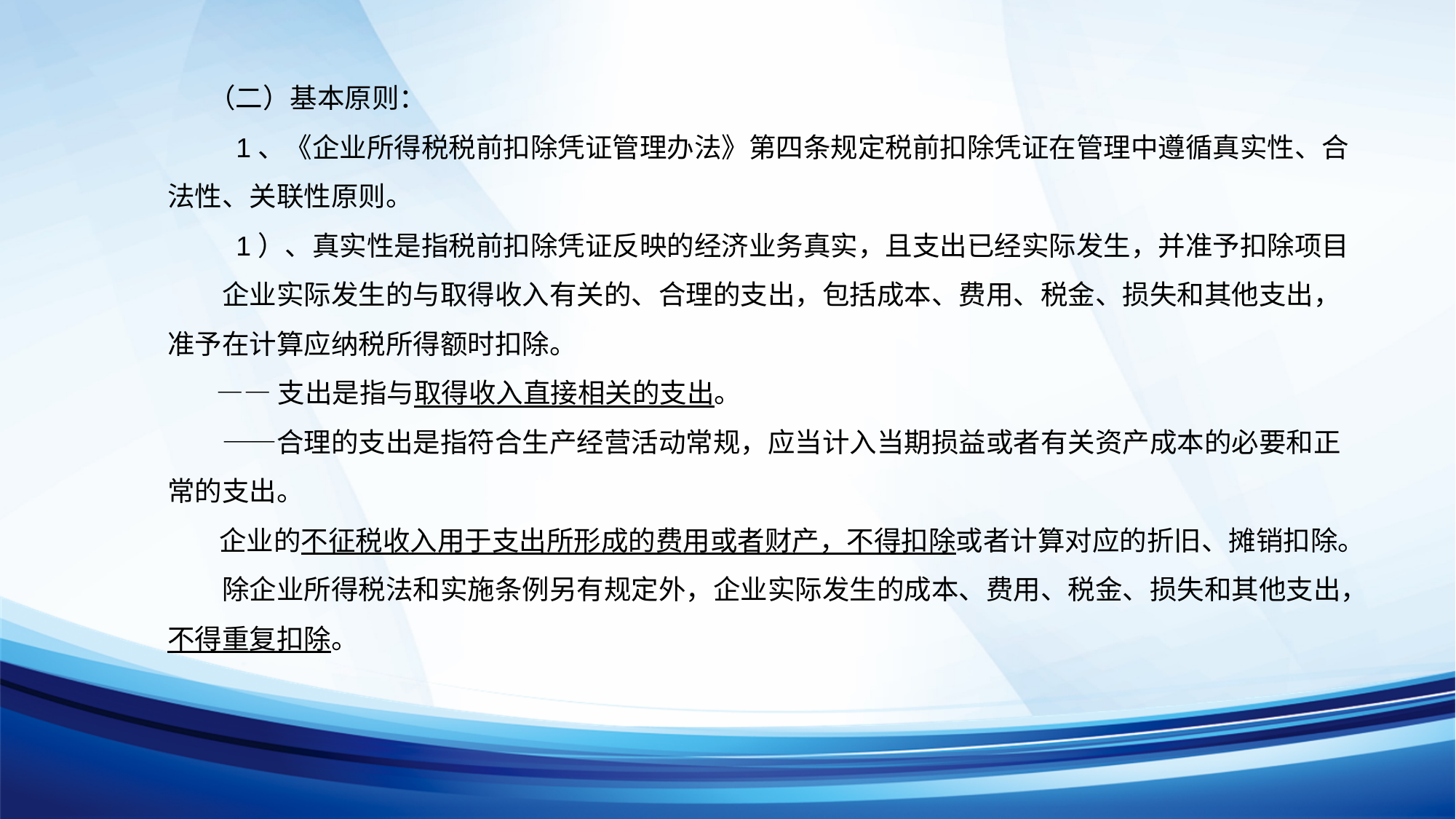

（二）基本原则：
         1、《企业所得税税前扣除凭证管理办法》第四条规定税前扣除凭证在管理中遵循真实性、合法性、关联性原则。
         1）、真实性是指税前扣除凭证反映的经济业务真实，且支出已经实际发生，并准予扣除项目
　　企业实际发生的与取得收入有关的、合理的支出，包括成本、费用、税金、损失和其他支出，准予在计算应纳税所得额时扣除。
        —―支出是指与取得收入直接相关的支出。
　　——合理的支出是指符合生产经营活动常规，应当计入当期损益或者有关资产成本的必要和正常的支出。
　    企业的不征税收入用于支出所形成的费用或者财产，不得扣除或者计算对应的折旧、摊销扣除。
　　除企业所得税法和实施条例另有规定外，企业实际发生的成本、费用、税金、损失和其他支出，不得重复扣除。